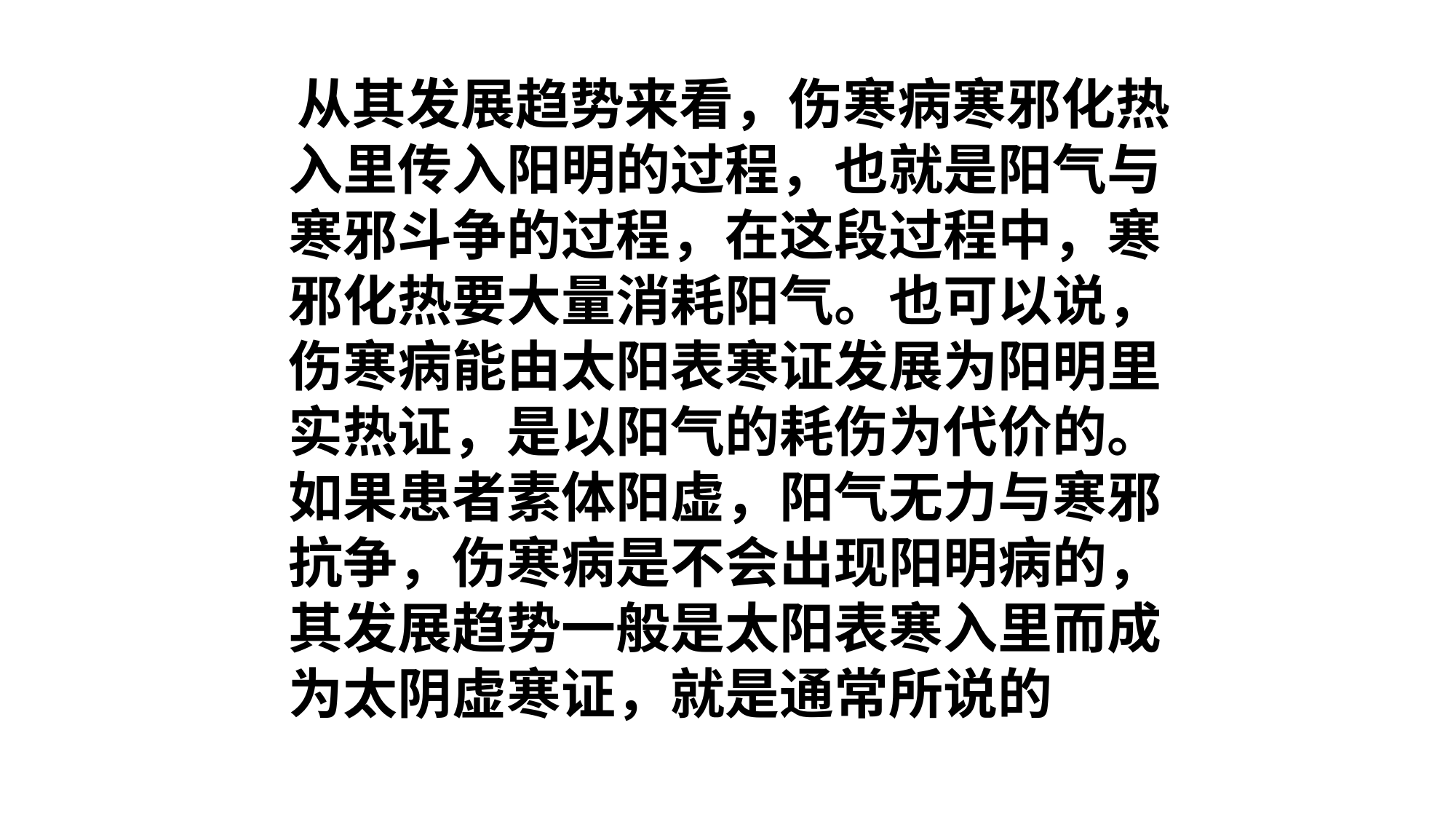

从其发展趋势来看，伤寒病寒邪化热入里传入阳明的过程，也就是阳气与寒邪斗争的过程，在这段过程中，寒邪化热要大量消耗阳气。也可以说，伤寒病能由太阳表寒证发展为阳明里实热证，是以阳气的耗伤为代价的。如果患者素体阳虚，阳气无力与寒邪抗争，伤寒病是不会出现阳明病的，其发展趋势一般是太阳表寒入里而成为太阴虚寒证，就是通常所说的